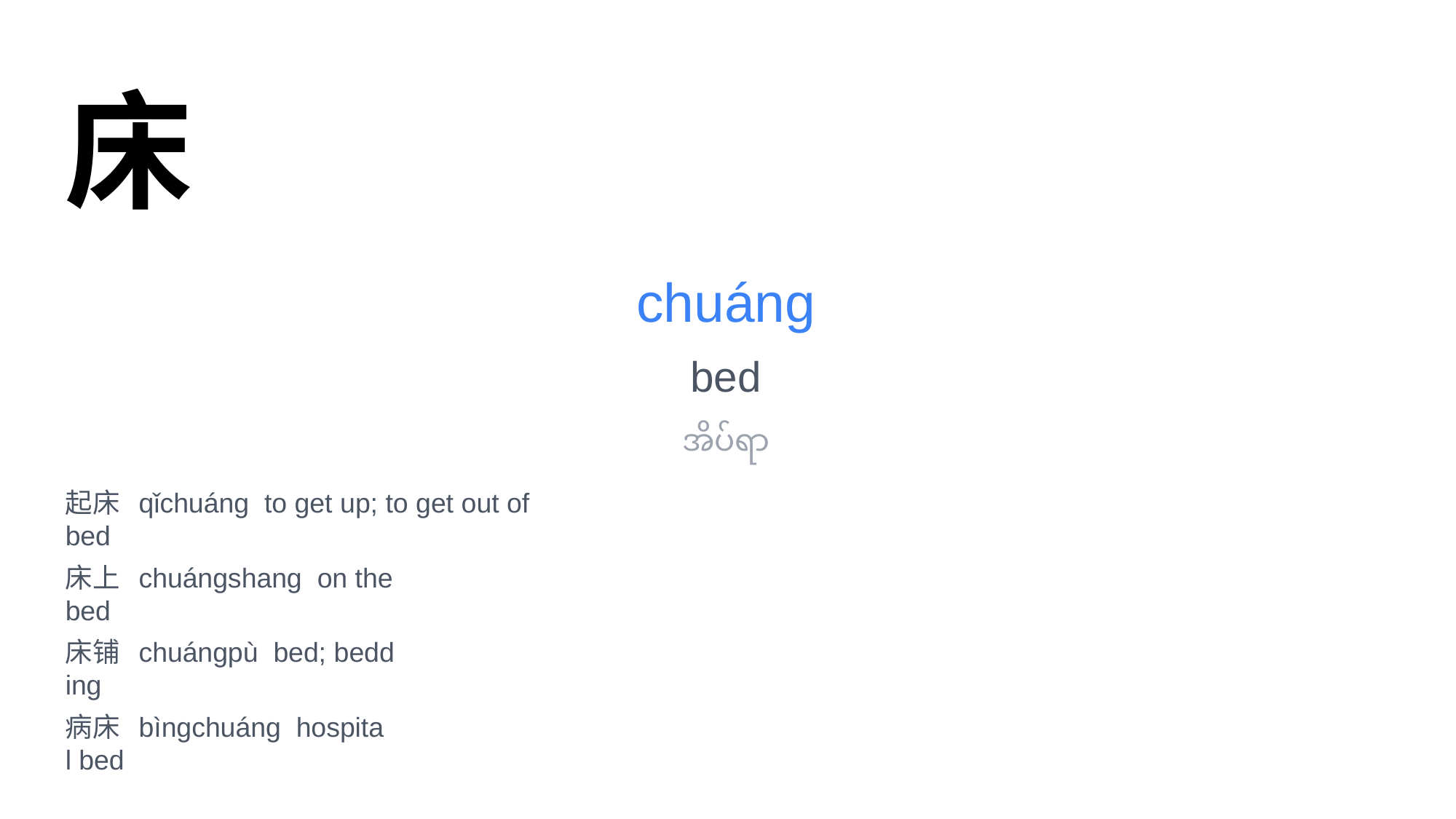

床
chuáng
bed
အိပ်ရာ
起床  qǐchuáng  to get up; to get out of
bed
床上  chuángshang  on the
bed
床铺  chuángpù  bed; bedd
ing
病床  bìngchuáng  hospita
l bed